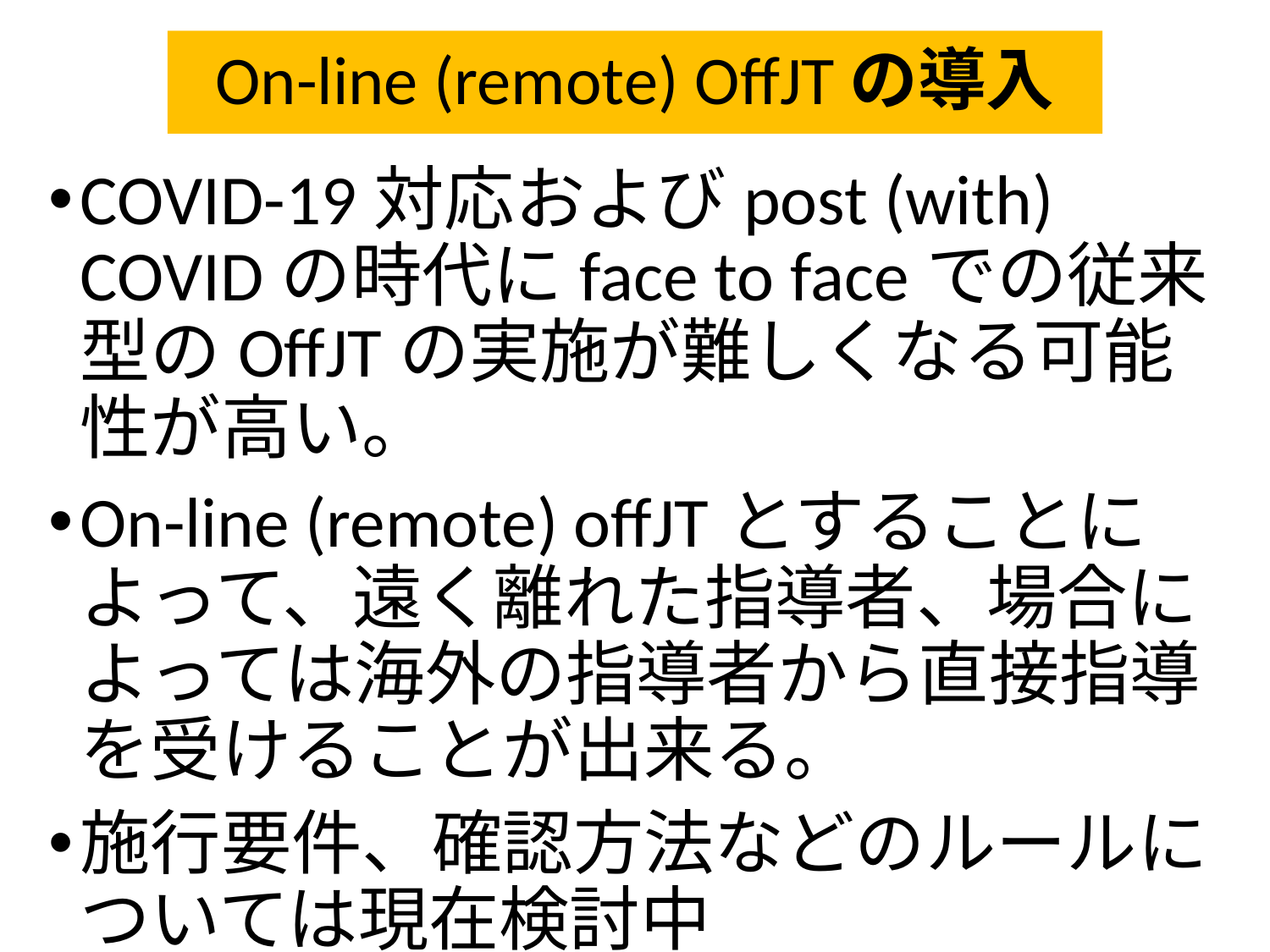

# On-line (remote) OffJTの導入
COVID-19対応およびpost (with) COVIDの時代にface to faceでの従来型のOffJTの実施が難しくなる可能性が高い。
On-line (remote) offJTとすることによって、遠く離れた指導者、場合によっては海外の指導者から直接指導を受けることが出来る。
施行要件、確認方法などのルールについては現在検討中